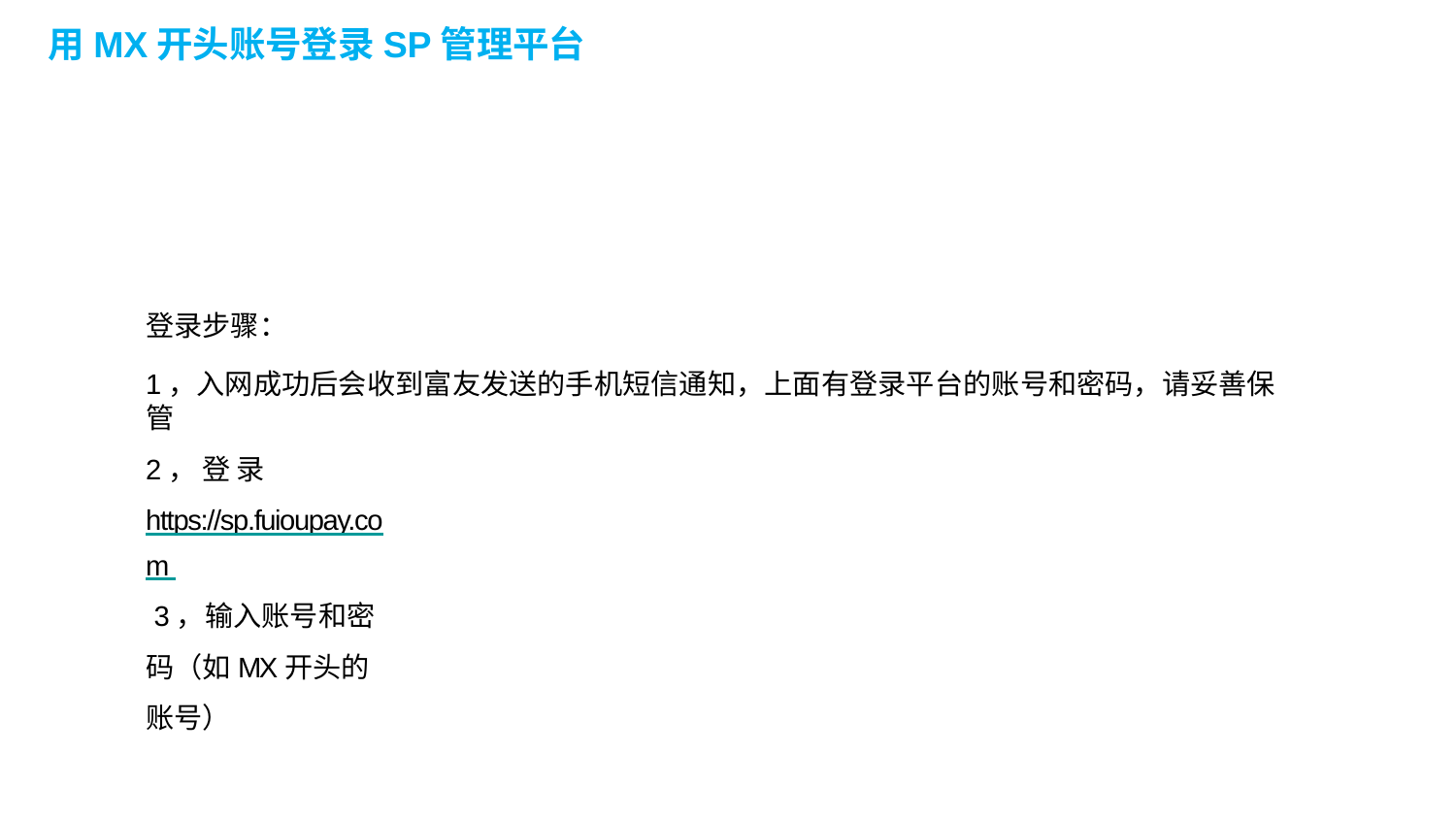

# 用MX开头账号登录SP管理平台
登录步骤：
1，入网成功后会收到富友发送的手机短信通知，上面有登录平台的账号和密码，请妥善保管
2， 登 录 https://sp.fuioupay.com  3，输入账号和密码（如MX开头的账号）